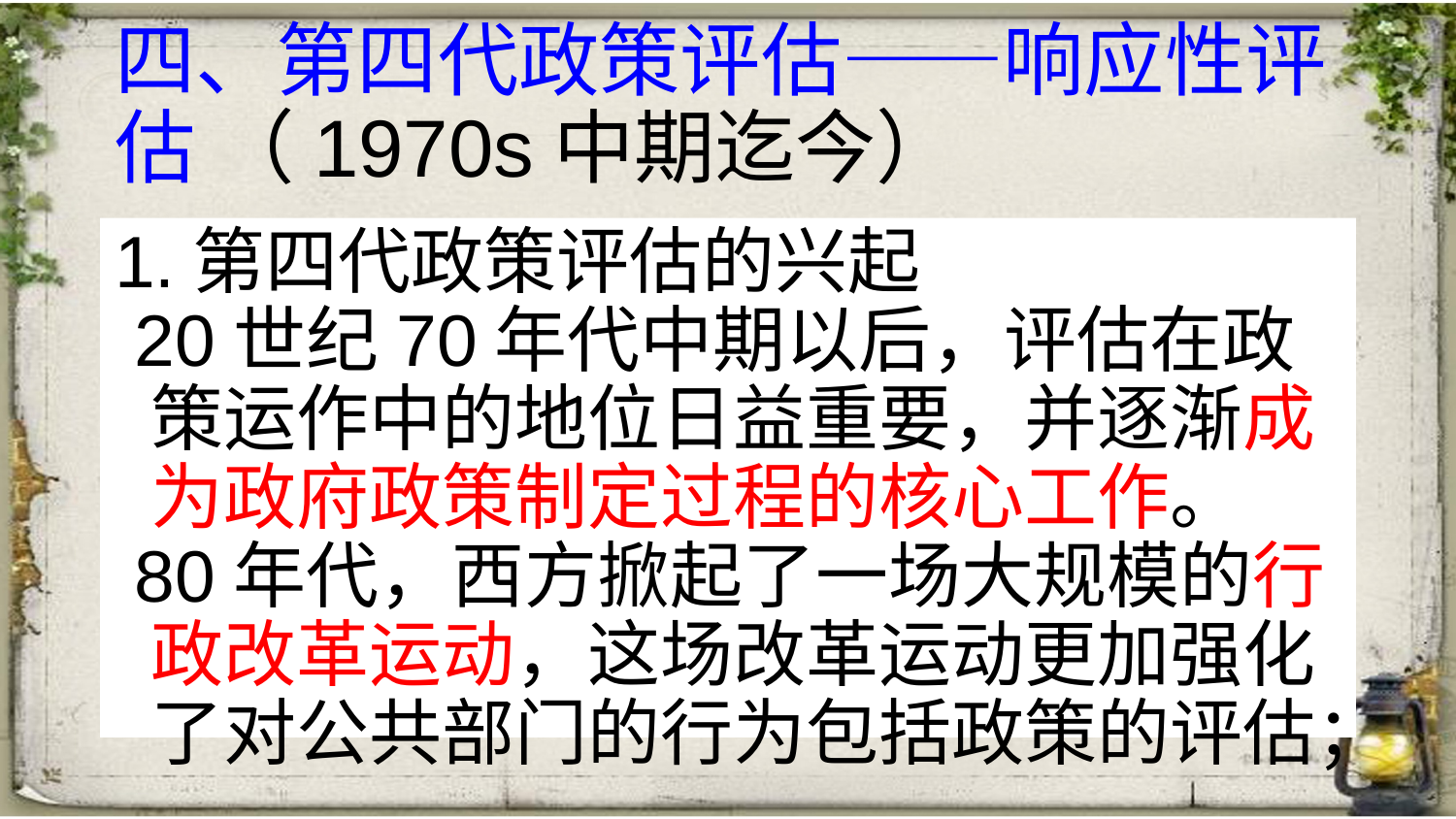

# 四、第四代政策评估——响应性评估 （1970s中期迄今）
1.第四代政策评估的兴起
 20世纪70年代中期以后，评估在政策运作中的地位日益重要，并逐渐成为政府政策制定过程的核心工作。
 80年代，西方掀起了一场大规模的行政改革运动，这场改革运动更加强化了对公共部门的行为包括政策的评估；